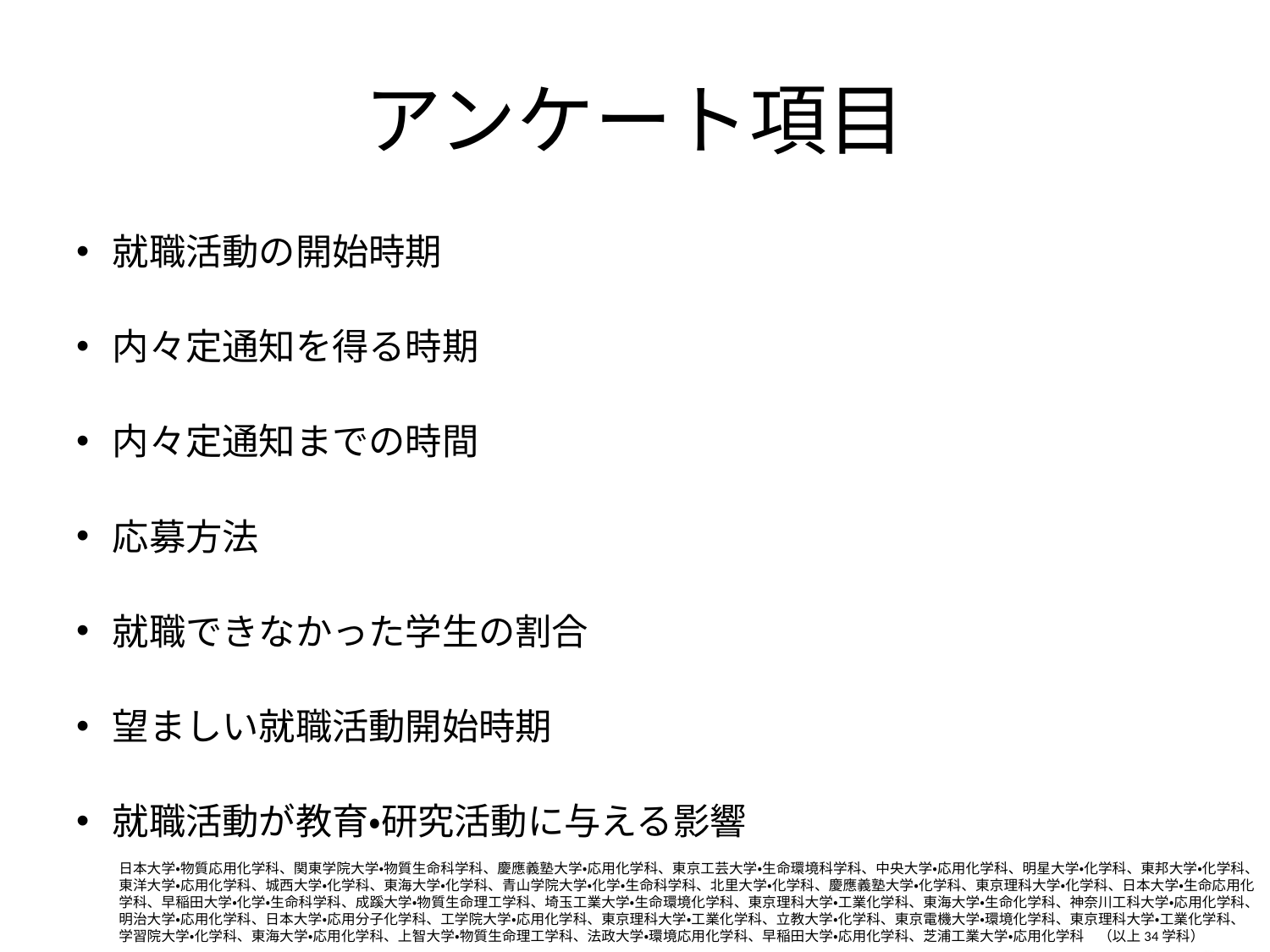

# アンケート項目
就職活動の開始時期

内々定通知を得る時期

内々定通知までの時間

応募方法

就職できなかった学生の割合

望ましい就職活動開始時期

就職活動が教育・研究活動に与える影響
日本大学・物質応用化学科、関東学院大学・物質生命科学科、慶應義塾大学・応用化学科、東京工芸大学・生命環境科学科、中央大学・応用化学科、明星大学・化学科、東邦大学・化学科、東洋大学・応用化学科、城西大学・化学科、東海大学・化学科、青山学院大学・化学・生命科学科、北里大学・化学科、慶應義塾大学・化学科、東京理科大学・化学科、日本大学・生命応用化学科、早稲田大学・化学・生命科学科、成蹊大学・物質生命理工学科、埼玉工業大学・生命環境化学科、東京理科大学・工業化学科、東海大学・生命化学科、神奈川工科大学・応用化学科、明治大学・応用化学科、日本大学・応用分子化学科、工学院大学・応用化学科、東京理科大学・工業化学科、立教大学・化学科、東京電機大学・環境化学科、東京理科大学・工業化学科、学習院大学・化学科、東海大学・応用化学科、上智大学・物質生命理工学科、法政大学・環境応用化学科、早稲田大学・応用化学科、芝浦工業大学・応用化学科　（以上34学科）